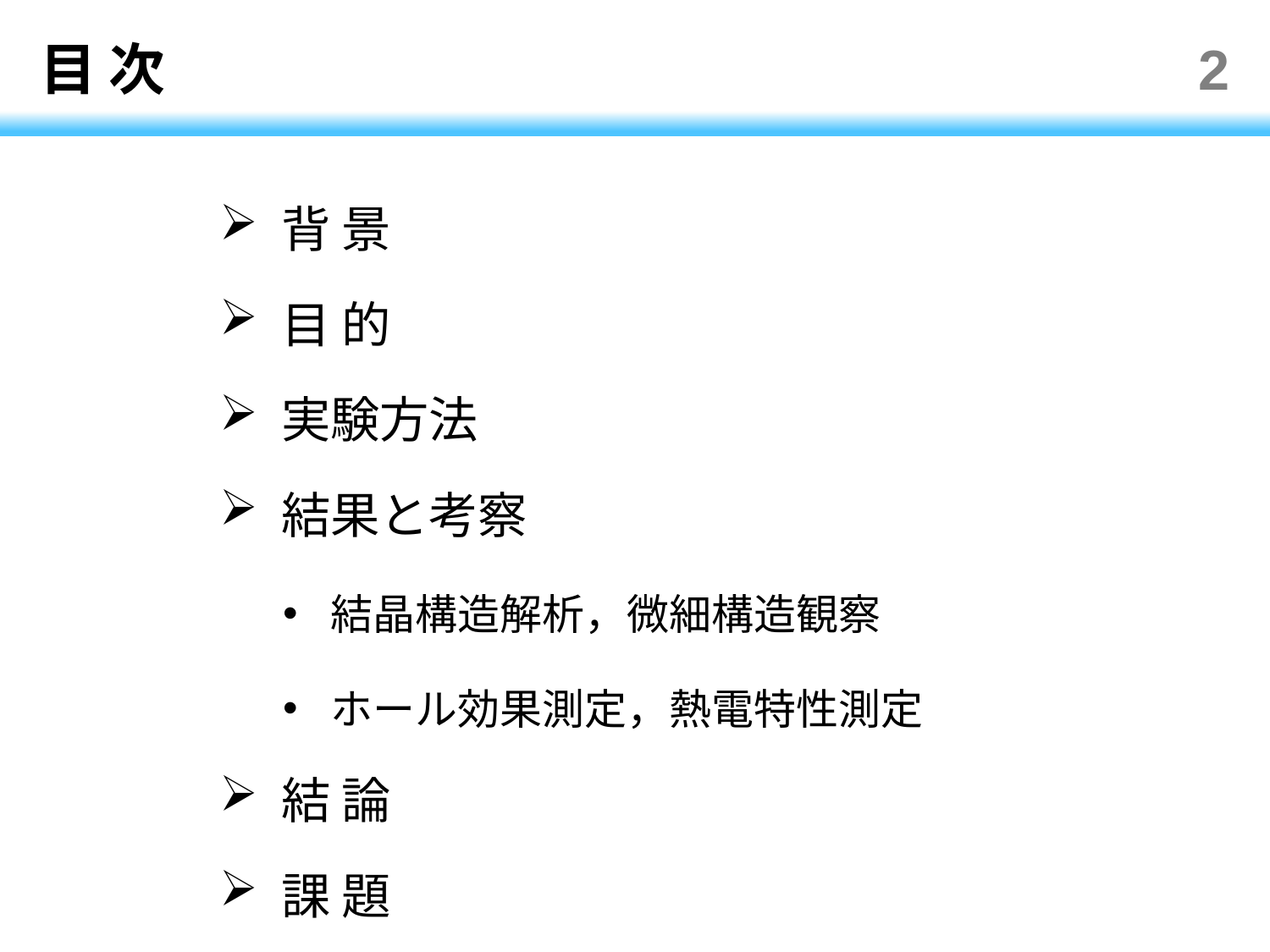

目 次
2
背 景
目 的
実験方法
結果と考察
結晶構造解析，微細構造観察
ホール効果測定，熱電特性測定
結 論
課 題